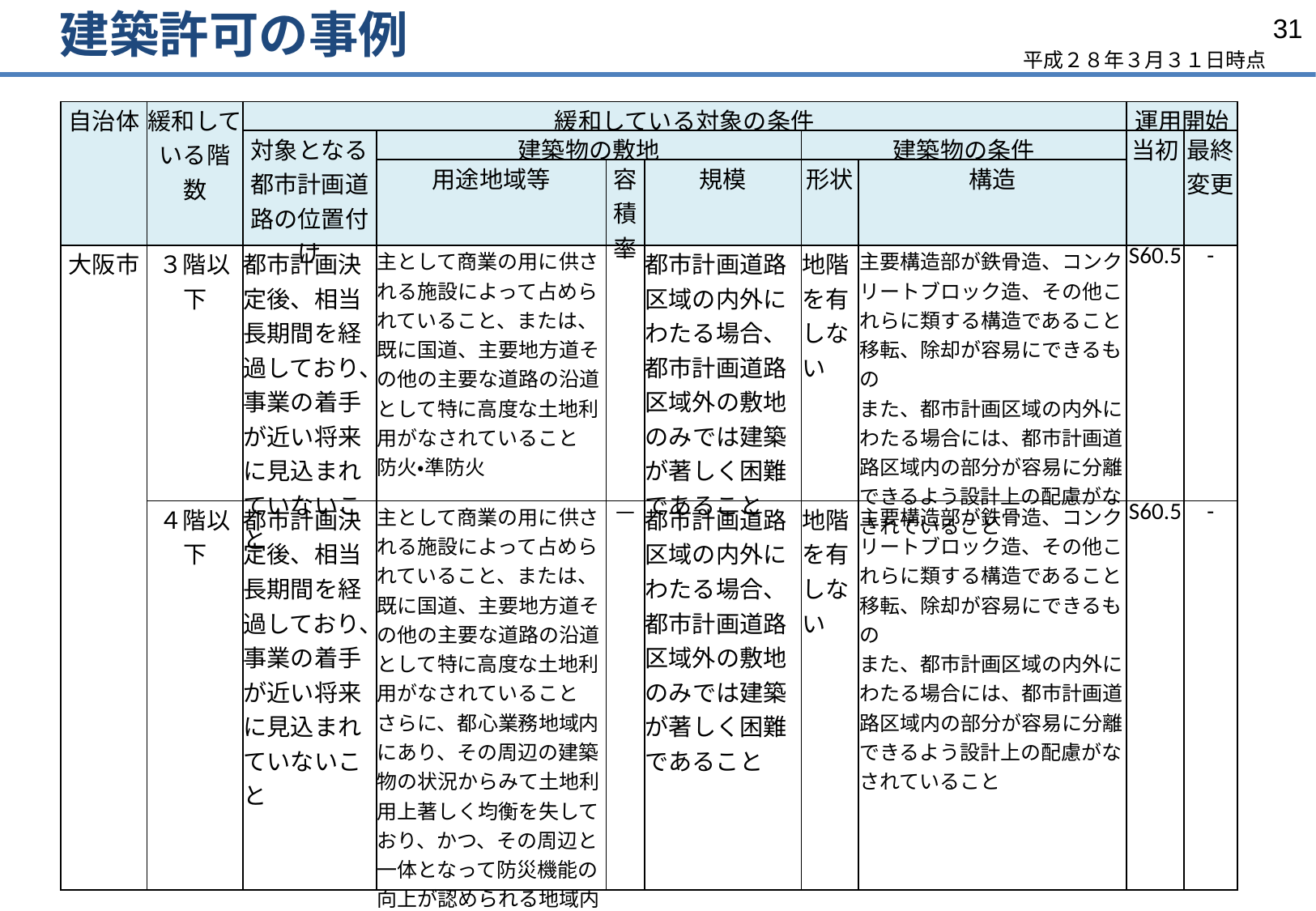

建築許可の事例
平成２８年３月３１日時点
| 自治体 | 緩和している階数 | 緩和している対象の条件 |  |  |  |  |  | 運用開始 |  |
| --- | --- | --- | --- | --- | --- | --- | --- | --- | --- |
|  |  | 対象となる都市計画道路の位置付け | 建築物の敷地 |  |  | 建築物の条件 |  | 当初 | 最終 変更 |
|  |  |  | 用途地域等 | 容積率 | 規模 | 形状 | 構造 |  |  |
| 大阪市 | ３階以下 | 都市計画決定後、相当長期間を経過しており、事業の着手が近い将来に見込まれていないこと | 主として商業の用に供される施設によって占められていること、または、既に国道、主要地方道その他の主要な道路の沿道として特に高度な土地利用がなされていること 防火・準防火 | — | 都市計画道路区域の内外にわたる場合、都市計画道路区域外の敷地のみでは建築が著しく困難であること | 地階を有しない | 主要構造部が鉄骨造、コンクリートブロック造、その他これらに類する構造であること 移転、除却が容易にできるもの また、都市計画区域の内外にわたる場合には、都市計画道路区域内の部分が容易に分離できるよう設計上の配慮がなされていること | S60.5 | - |
|  | ４階以下 | 都市計画決定後、相当長期間を経過しており、事業の着手が近い将来に見込まれていないこと | 主として商業の用に供される施設によって占められていること、または、既に国道、主要地方道その他の主要な道路の沿道として特に高度な土地利用がなされていること さらに、都心業務地域内にあり、その周辺の建築物の状況からみて土地利用上著しく均衡を失しており、かつ、その周辺と一体となって防災機能の向上が認められる地域内にある場合 防火・準防火 | — | 都市計画道路区域の内外にわたる場合、都市計画道路区域外の敷地のみでは建築が著しく困難であること | 地階を有しない | 主要構造部が鉄骨造、コンクリートブロック造、その他これらに類する構造であること 移転、除却が容易にできるもの また、都市計画区域の内外にわたる場合には、都市計画道路区域内の部分が容易に分離できるよう設計上の配慮がなされていること | S60.5 | - |